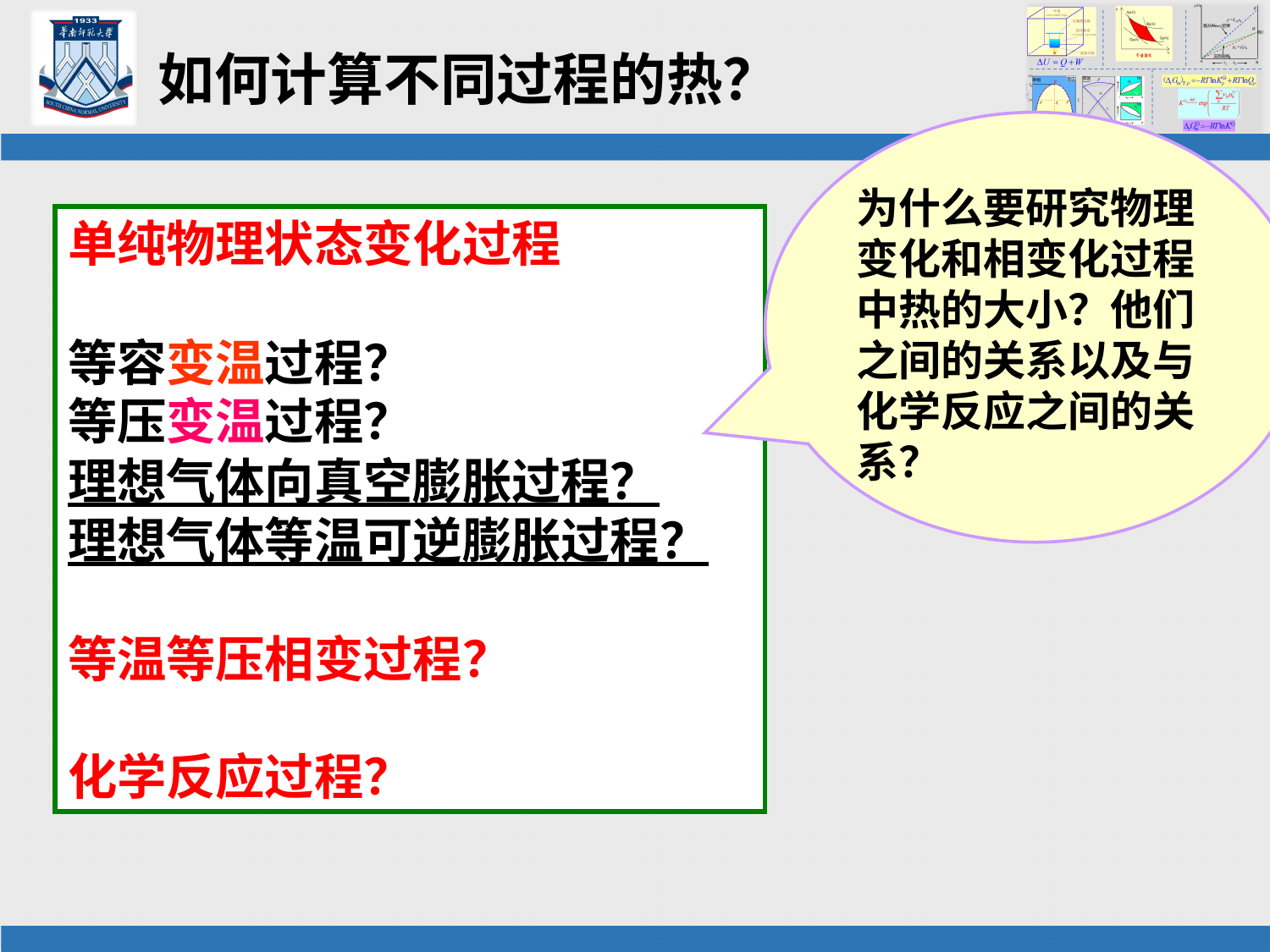

# 如何计算不同过程的热？
为什么要研究物理变化和相变化过程中热的大小？他们之间的关系以及与化学反应之间的关系？
单纯物理状态变化过程

等容变温过程？
等压变温过程？
理想气体向真空膨胀过程？
理想气体等温可逆膨胀过程？

等温等压相变过程？

化学反应过程？